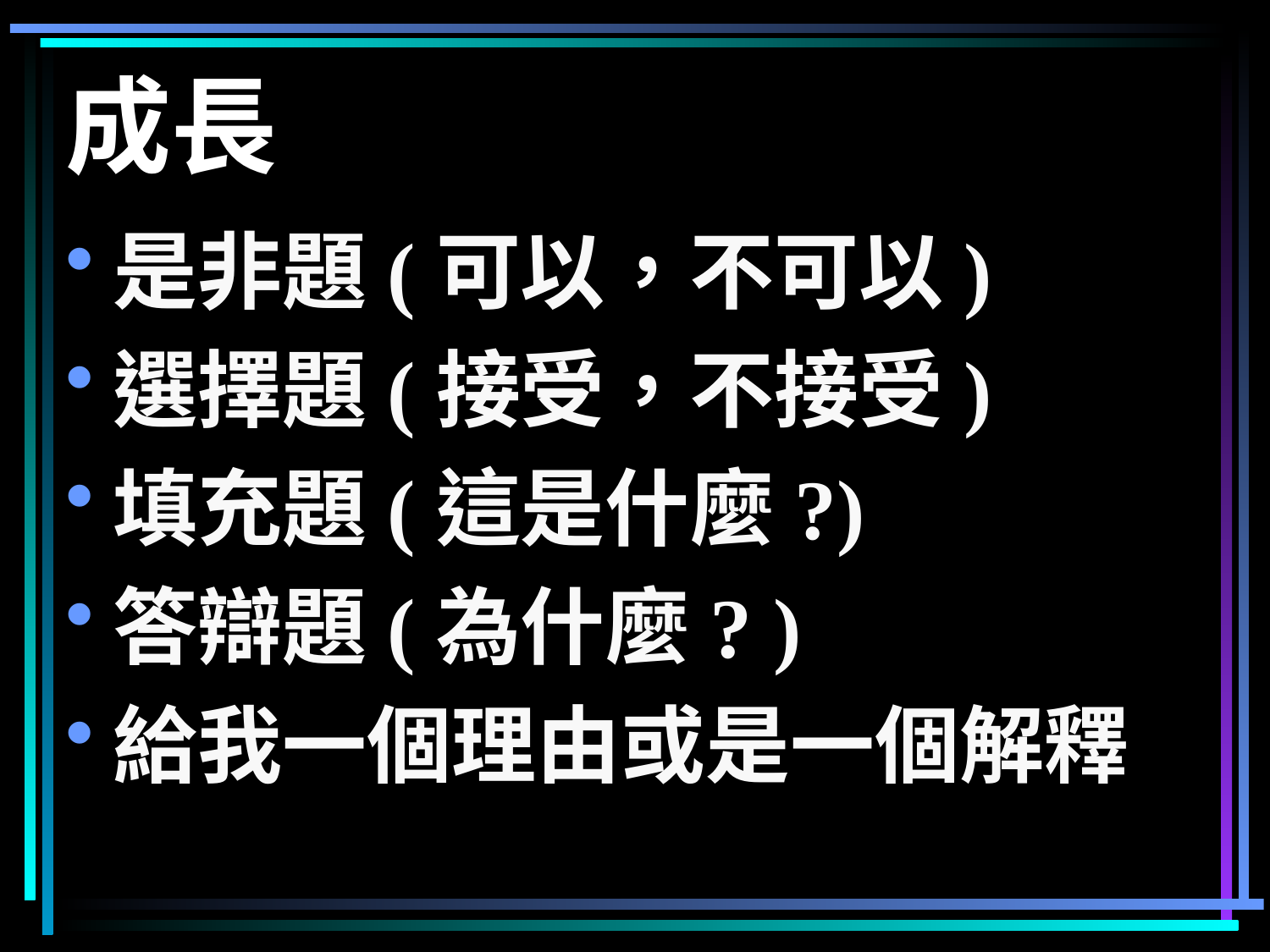

# 成長
是非題(可以，不可以)
選擇題(接受，不接受)
填充題(這是什麼?)
答辯題(為什麼? )
給我一個理由或是一個解釋